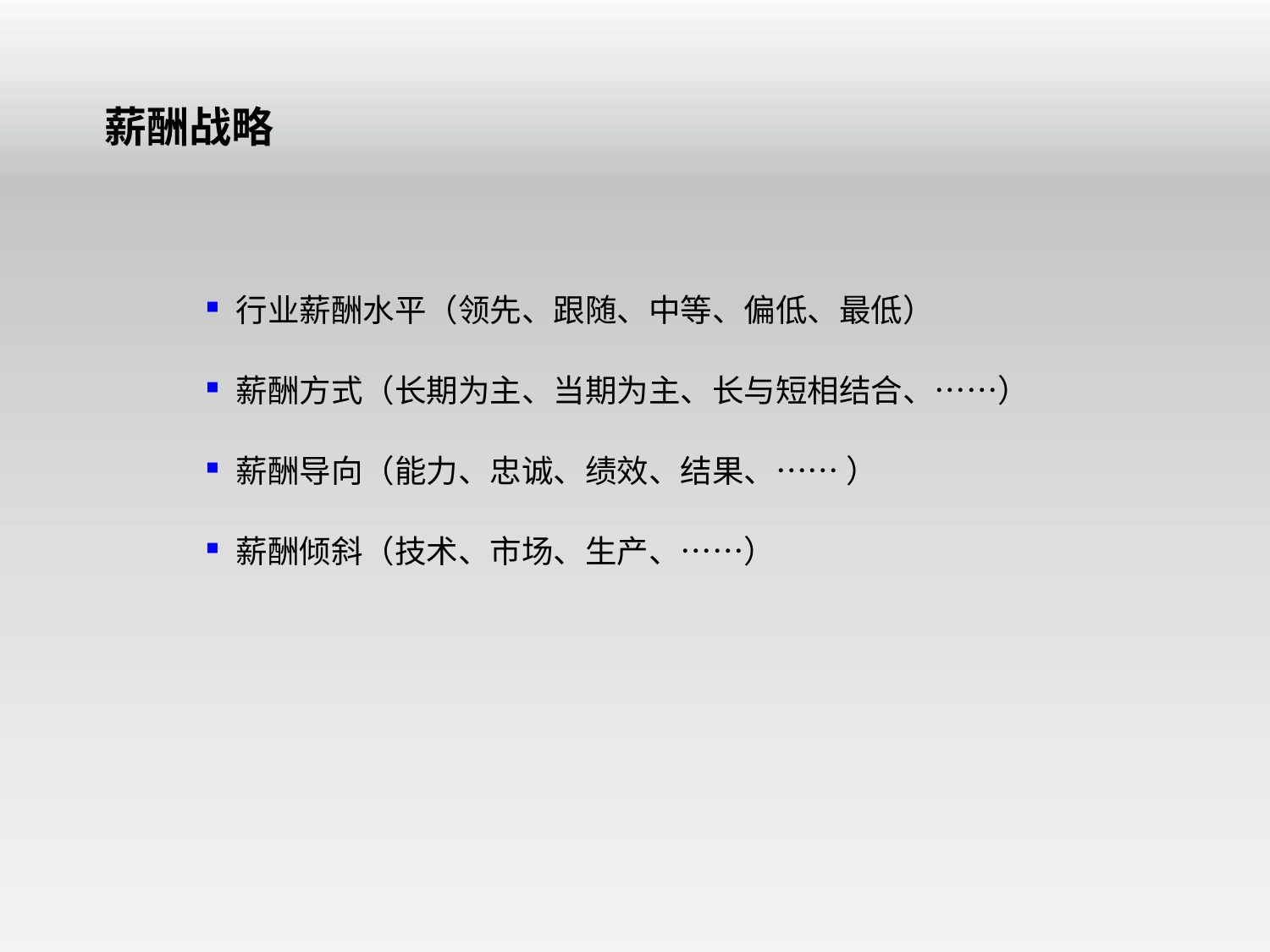

# 薪酬战略
行业薪酬水平（领先、跟随、中等、偏低、最低）
薪酬方式（长期为主、当期为主、长与短相结合、……）
薪酬导向（能力、忠诚、绩效、结果、…… ）
薪酬倾斜（技术、市场、生产、……）